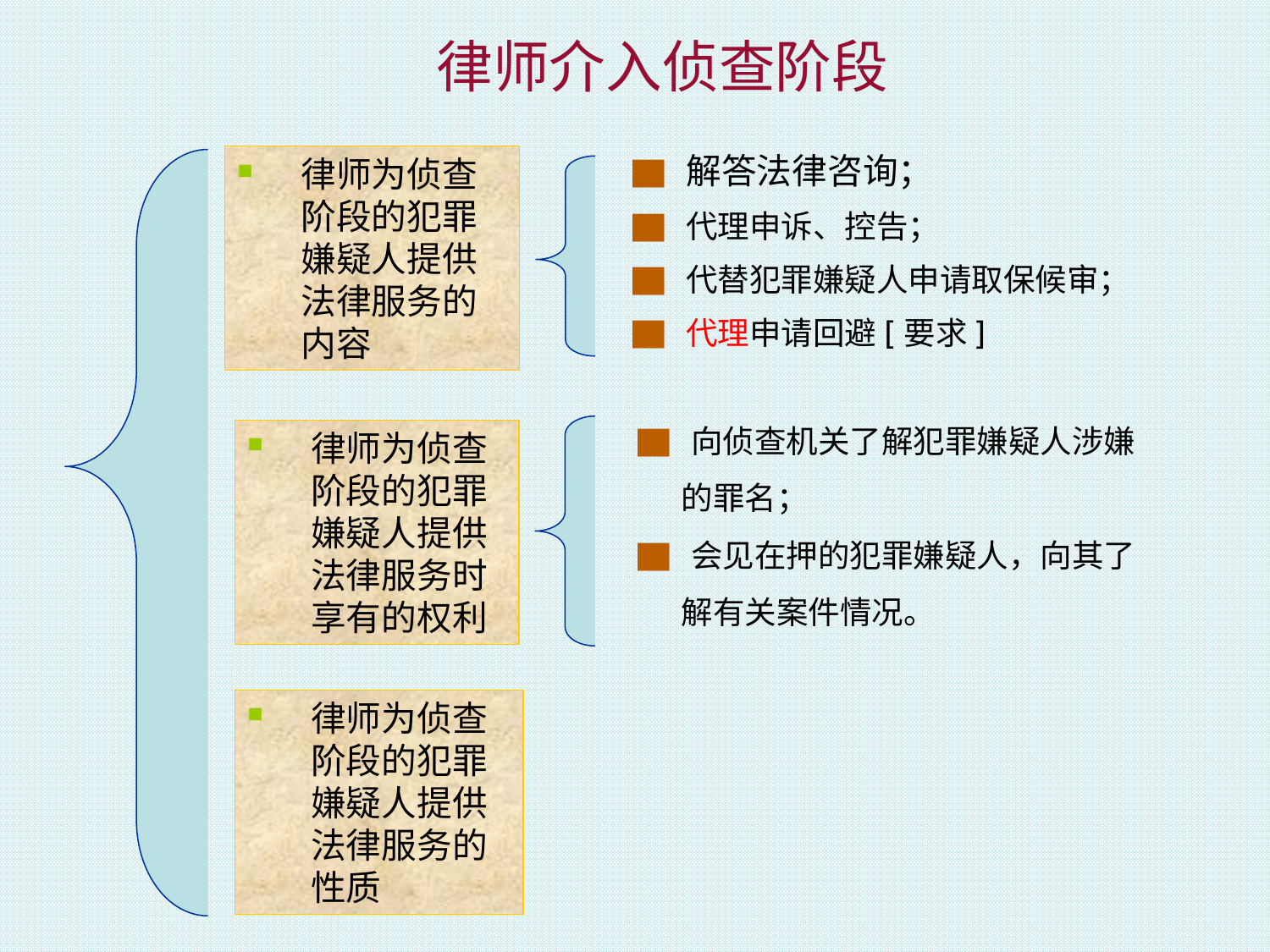

# 律师介入侦查阶段
▇  解答法律咨询；
▇  代理申诉、控告；
▇  代替犯罪嫌疑人申请取保候审；
▇  代理申请回避[要求]
律师为侦查阶段的犯罪嫌疑人提供法律服务的内容

▇  向侦查机关了解犯罪嫌疑人涉嫌
     的罪名；
▇  会见在押的犯罪嫌疑人，向其了
     解有关案件情况。

律师为侦查阶段的犯罪嫌疑人提供法律服务时享有的权利
律师为侦查阶段的犯罪嫌疑人提供法律服务的性质